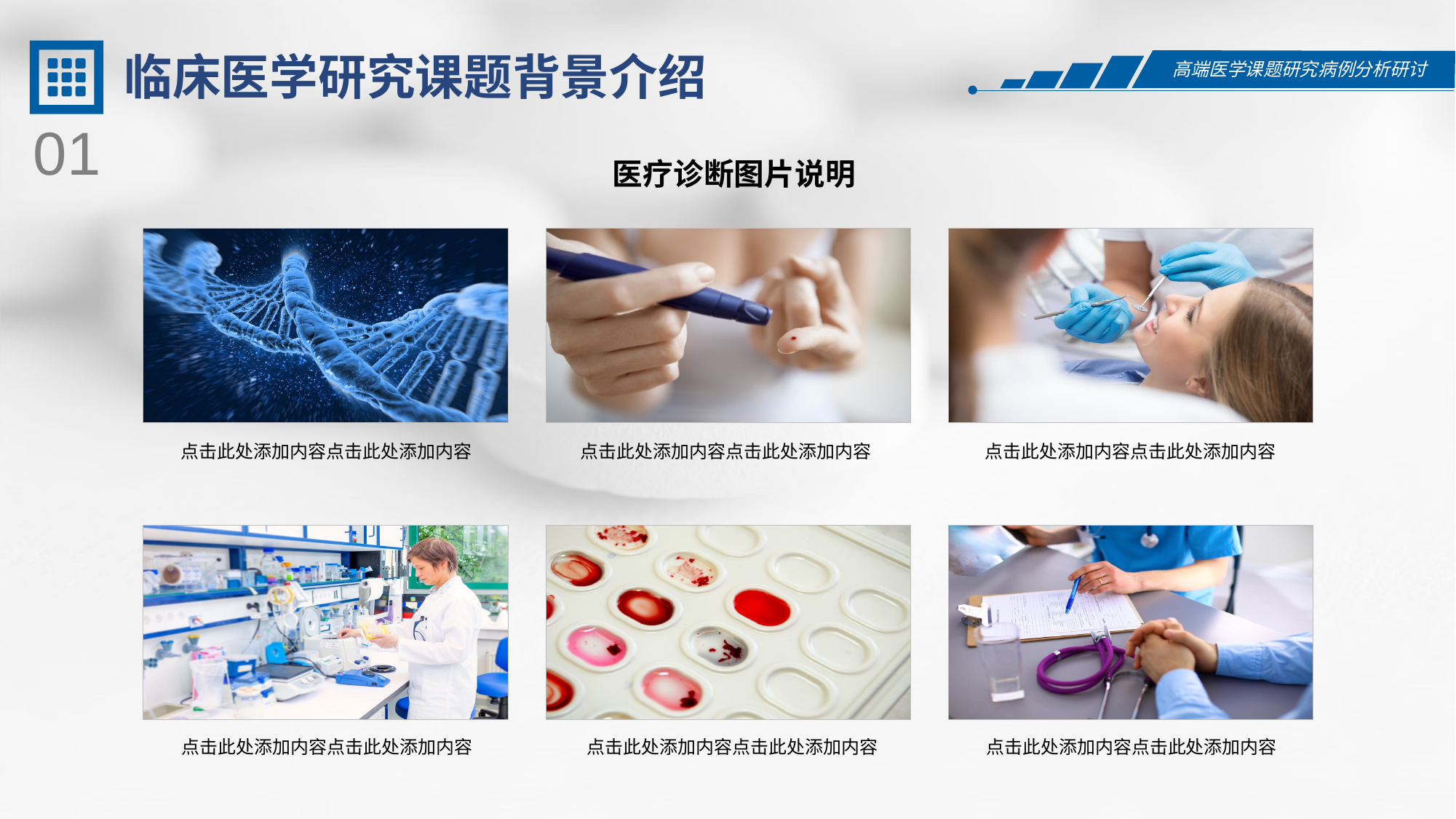

临床医学研究课题背景介绍
01
医疗诊断图片说明

点击此处添加内容点击此处添加内容
点击此处添加内容点击此处添加内容
点击此处添加内容点击此处添加内容

点击此处添加内容点击此处添加内容
点击此处添加内容点击此处添加内容
点击此处添加内容点击此处添加内容
.